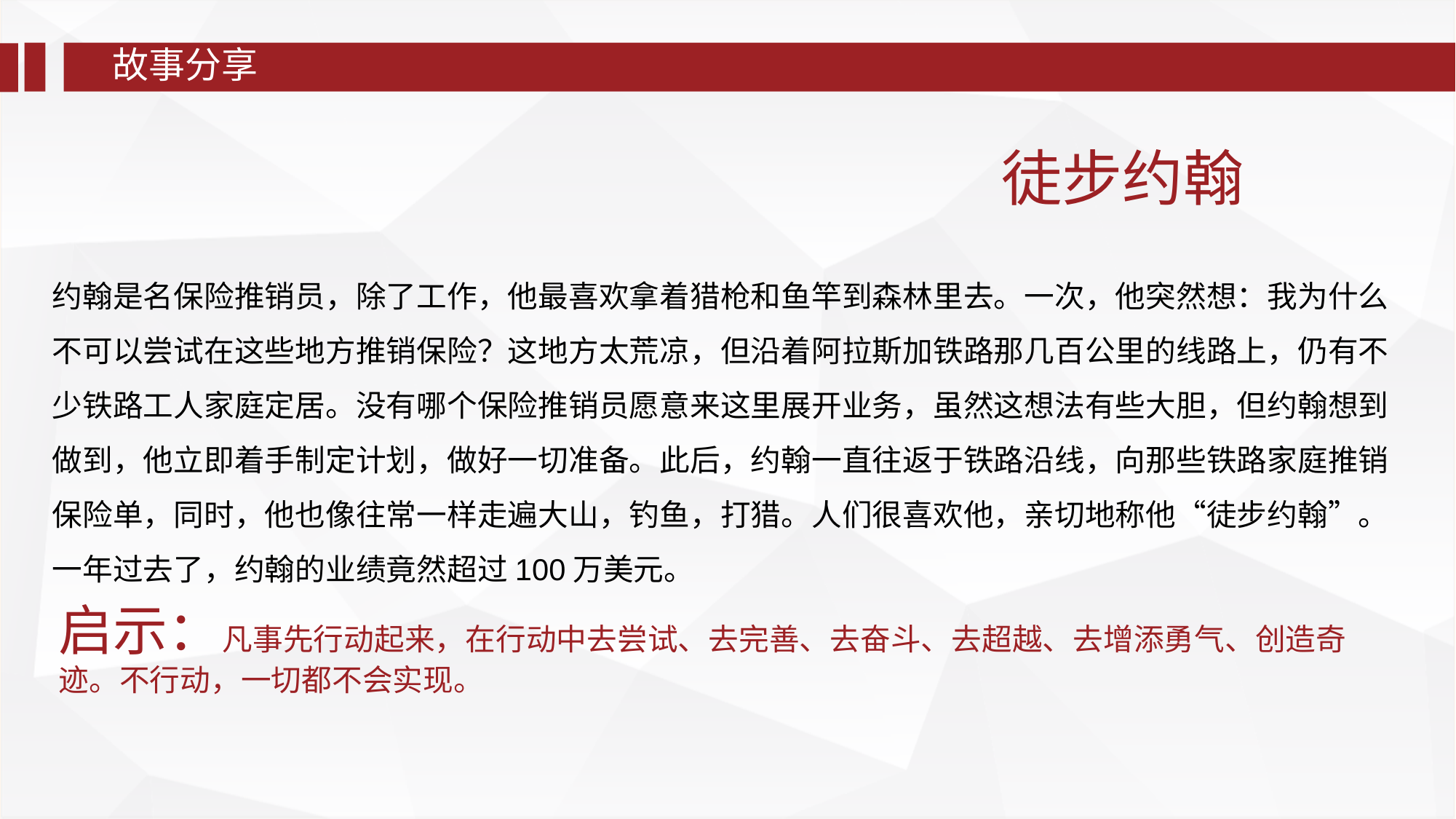

故事分享

徒步约翰
约翰是名保险推销员，除了工作，他最喜欢拿着猎枪和鱼竿到森林里去。一次，他突然想：我为什么不可以尝试在这些地方推销保险？这地方太荒凉，但沿着阿拉斯加铁路那几百公里的线路上，仍有不少铁路工人家庭定居。没有哪个保险推销员愿意来这里展开业务，虽然这想法有些大胆，但约翰想到做到，他立即着手制定计划，做好一切准备。此后，约翰一直往返于铁路沿线，向那些铁路家庭推销保险单，同时，他也像往常一样走遍大山，钓鱼，打猎。人们很喜欢他，亲切地称他“徒步约翰”。一年过去了，约翰的业绩竟然超过100万美元。
启示：凡事先行动起来，在行动中去尝试、去完善、去奋斗、去超越、去增添勇气、创造奇迹。不行动，一切都不会实现。